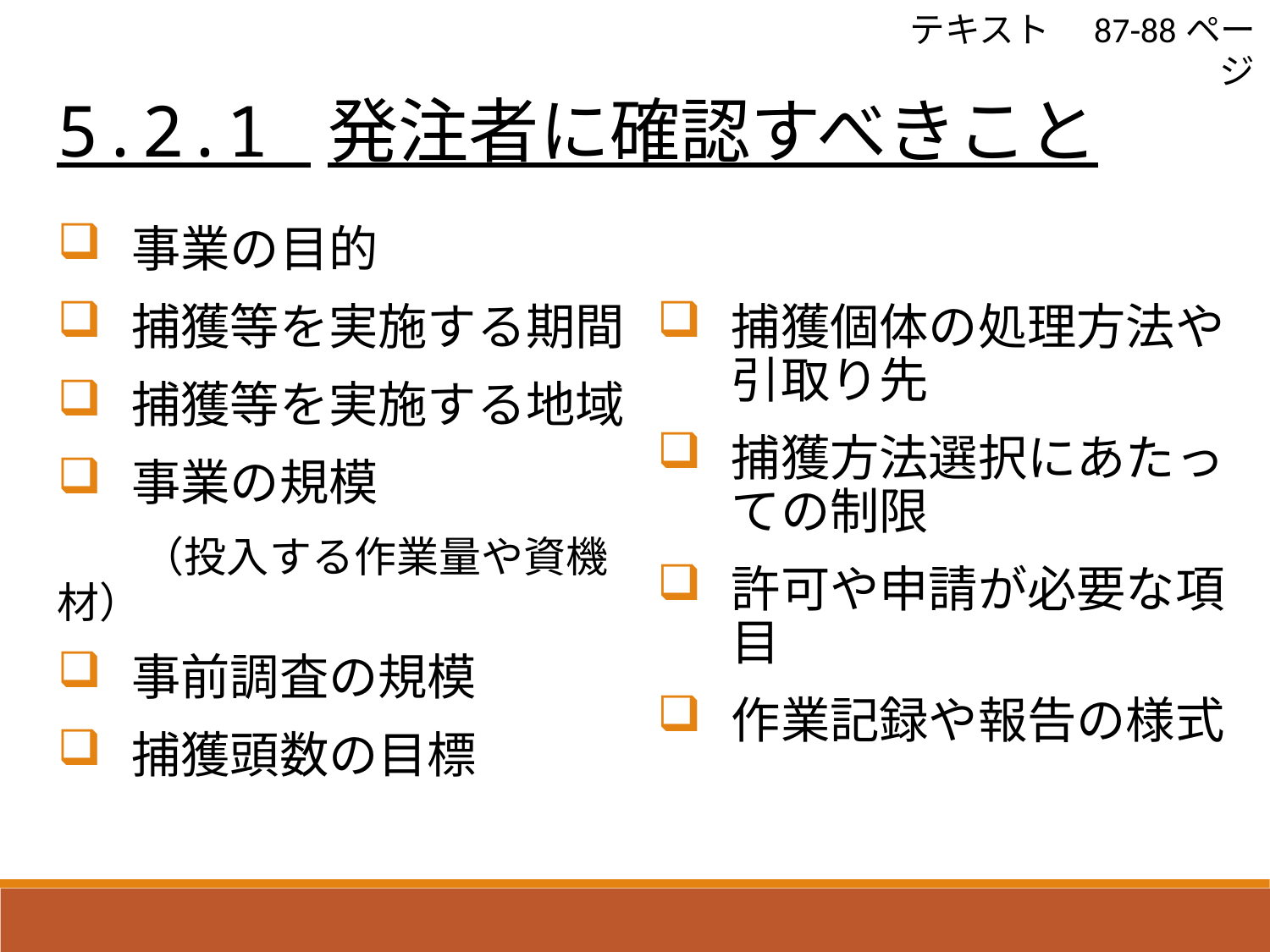

5.2.1 発注者に確認すべきこと
テキスト　87-88ページ
事業の目的
捕獲等を実施する期間
捕獲等を実施する地域
事業の規模
　　（投入する作業量や資機材）
事前調査の規模
捕獲頭数の目標

捕獲個体の処理方法や引取り先
捕獲方法選択にあたっての制限
許可や申請が必要な項目
作業記録や報告の様式